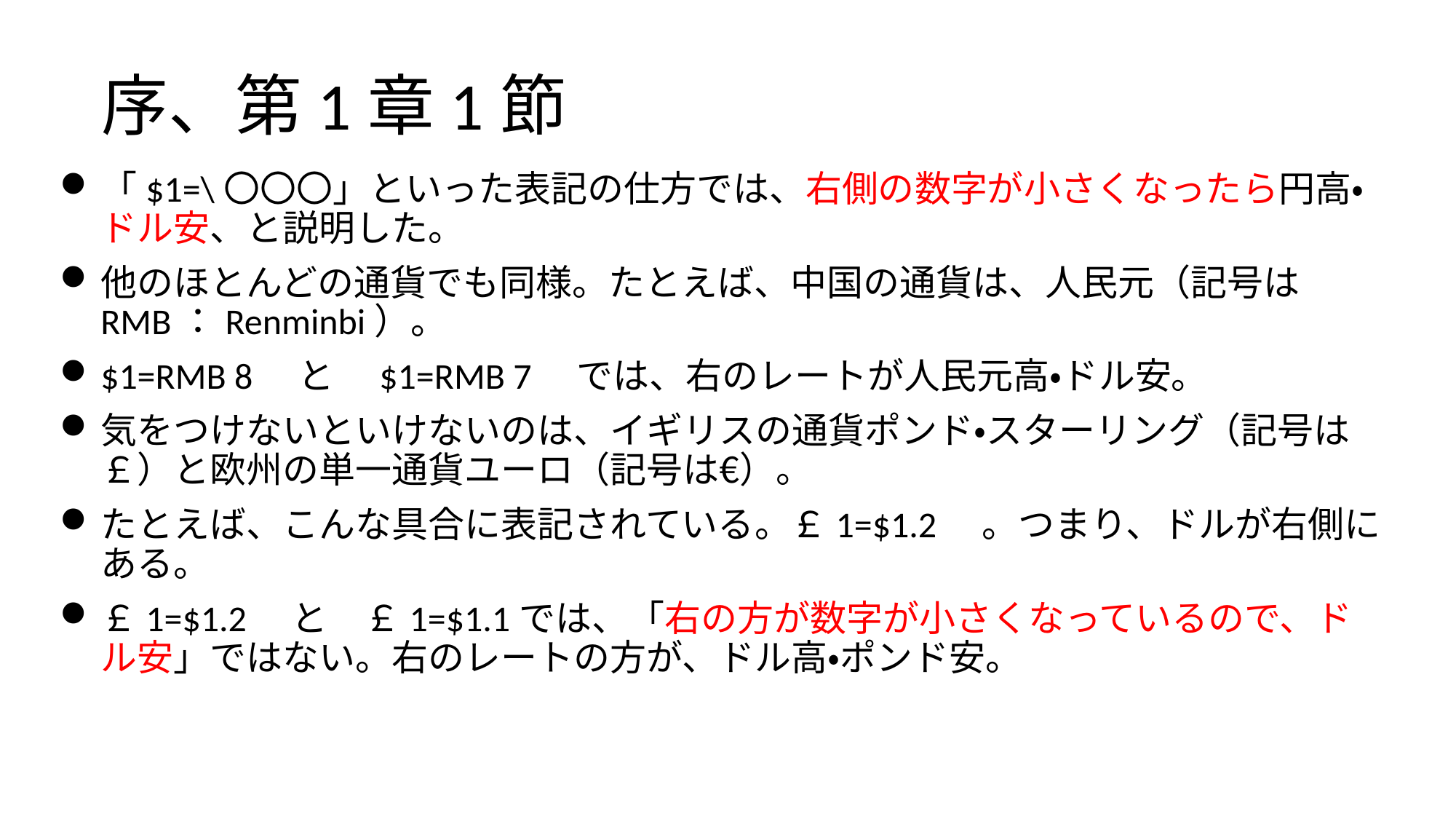

# 序、第1章1節
「$1=\〇〇〇」といった表記の仕方では、右側の数字が小さくなったら円高・ドル安、と説明した。
他のほとんどの通貨でも同様。たとえば、中国の通貨は、人民元（記号はRMB：Renminbi）。
$1=RMB 8　と　$1=RMB 7　では、右のレートが人民元高・ドル安。
気をつけないといけないのは、イギリスの通貨ポンド・スターリング（記号は￡）と欧州の単一通貨ユーロ（記号は€）。
たとえば、こんな具合に表記されている。￡1=$1.2　。つまり、ドルが右側にある。
￡1=$1.2　と　￡1=$1.1では、「右の方が数字が小さくなっているので、ドル安」ではない。右のレートの方が、ドル高・ポンド安。